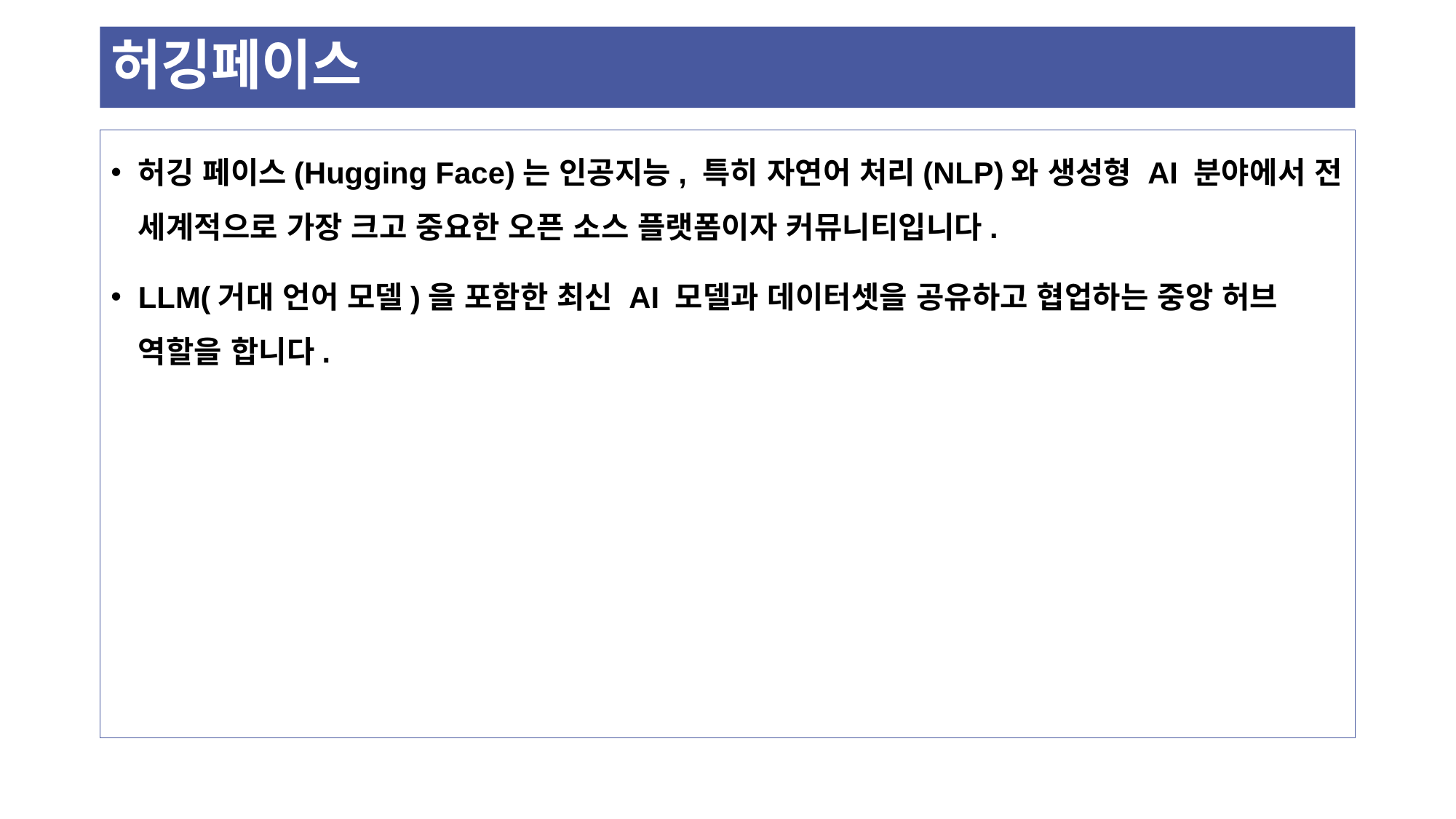

# 허깅페이스
허깅 페이스(Hugging Face)는 인공지능, 특히 자연어 처리(NLP)와 생성형 AI 분야에서 전 세계적으로 가장 크고 중요한 오픈 소스 플랫폼이자 커뮤니티입니다.
LLM(거대 언어 모델)을 포함한 최신 AI 모델과 데이터셋을 공유하고 협업하는 중앙 허브 역할을 합니다.